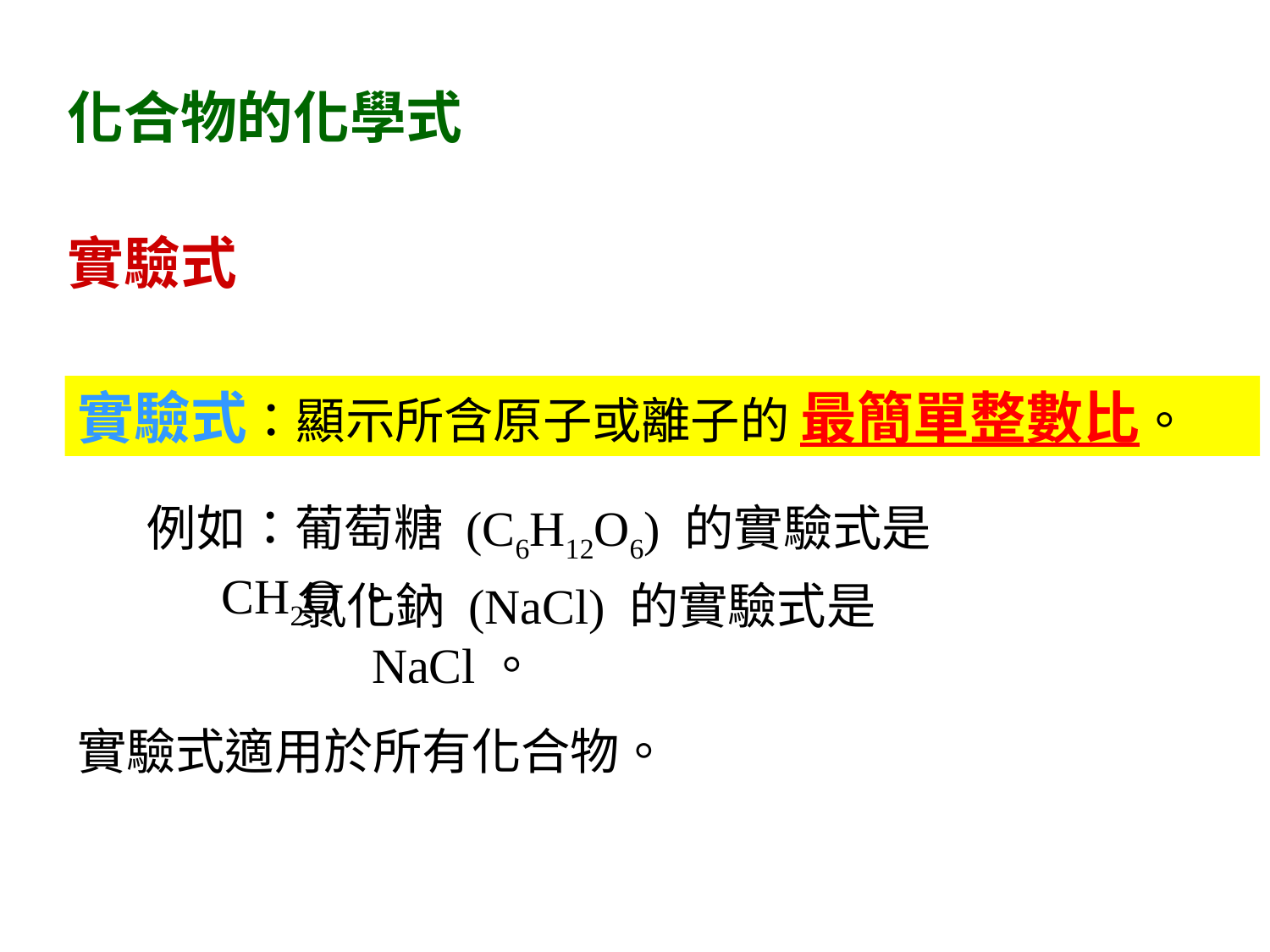

化合物的化學式
實驗式
實驗式：顯示所含原子或離子的 最簡單整數比。
例如：葡萄糖 (C6H12O6) 的實驗式是 CH2O。
氯化鈉 (NaCl) 的實驗式是 NaCl。
實驗式適用於所有化合物。